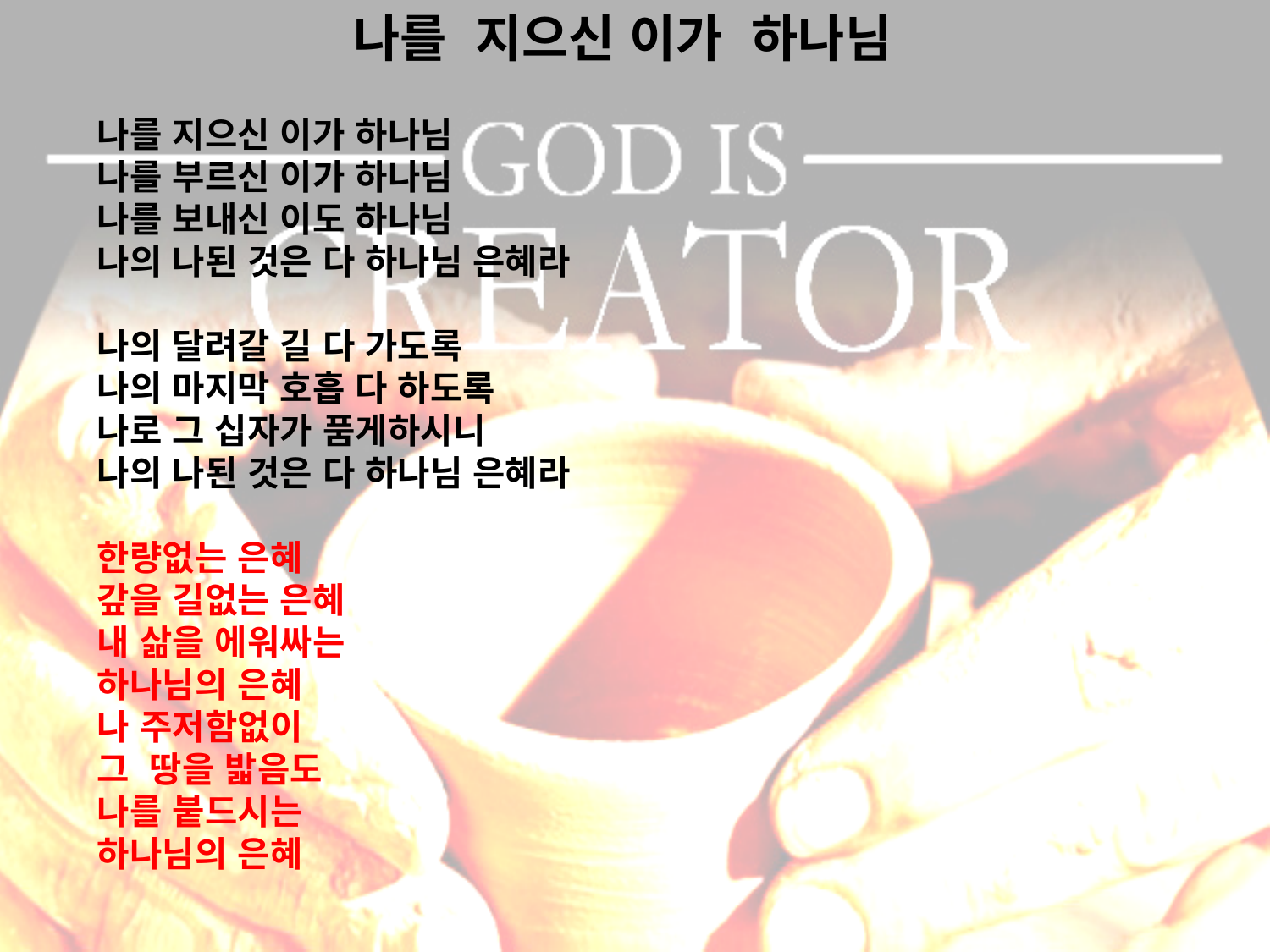

# 나를  지으신 이가  하나님
나를 지으신 이가 하나님
나를 부르신 이가 하나님
나를 보내신 이도 하나님
나의 나된 것은 다 하나님 은혜라
나의 달려갈 길 다 가도록
나의 마지막 호흡 다 하도록
나로 그 십자가 품게하시니
나의 나된 것은 다 하나님 은혜라
한량없는 은혜
갚을 길없는 은혜
내 삶을 에워싸는
하나님의 은혜
나 주저함없이
그  땅을 밟음도
나를 붙드시는
하나님의 은혜